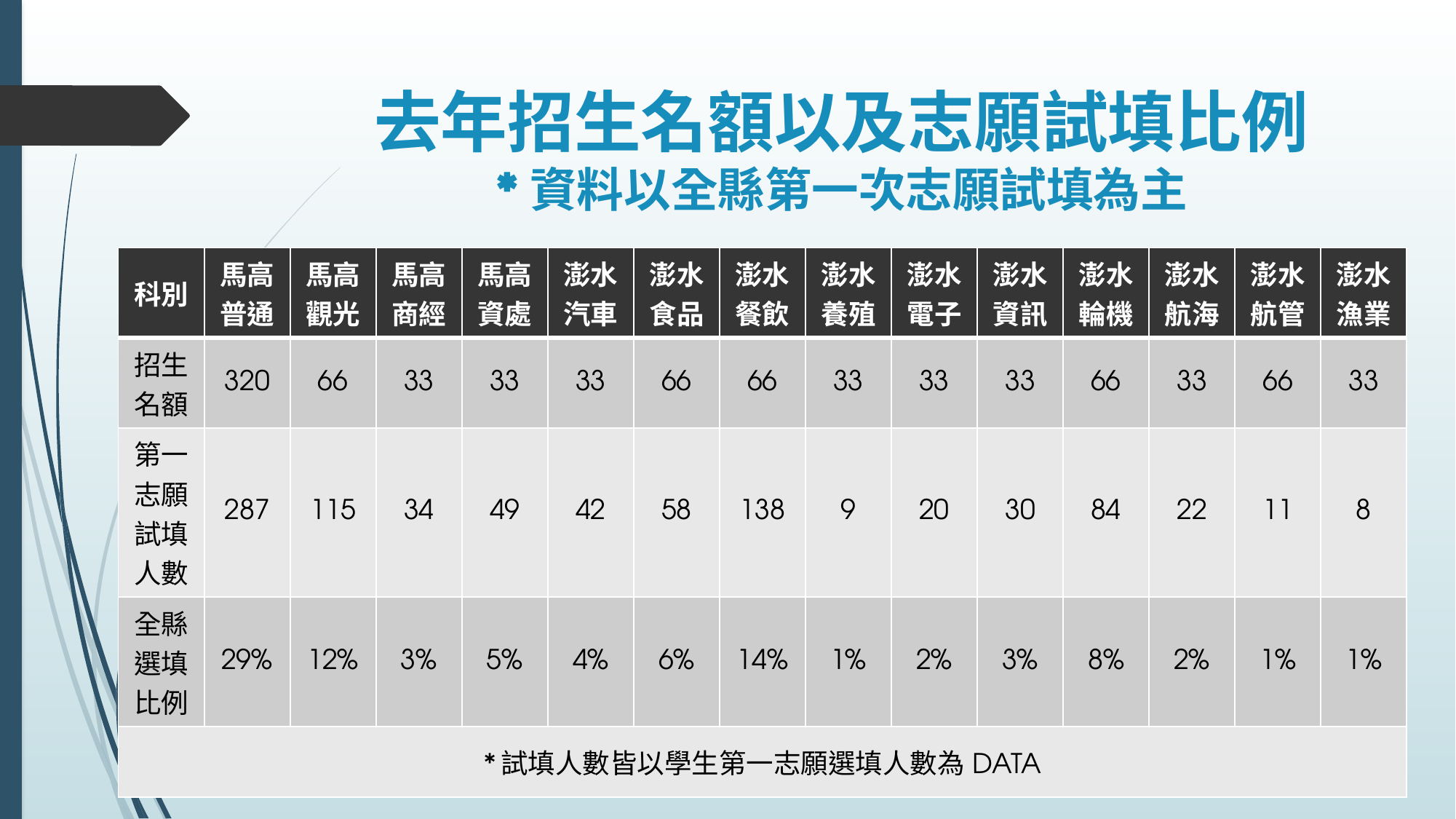

# 去年招生名額以及志願試填比例 *資料以全縣第一次志願試填為主
| 科別 | 馬高普通 | 馬高觀光 | 馬高商經 | 馬高資處 | 澎水汽車 | 澎水食品 | 澎水餐飲 | 澎水養殖 | 澎水電子 | 澎水資訊 | 澎水輪機 | 澎水航海 | 澎水航管 | 澎水漁業 |
| --- | --- | --- | --- | --- | --- | --- | --- | --- | --- | --- | --- | --- | --- | --- |
| 招生名額 | 320 | 66 | 33 | 33 | 33 | 66 | 66 | 33 | 33 | 33 | 66 | 33 | 66 | 33 |
| 第一志願試填人數 | 287 | 115 | 34 | 49 | 42 | 58 | 138 | 9 | 20 | 30 | 84 | 22 | 11 | 8 |
| 全縣選填比例 | 29% | 12% | 3% | 5% | 4% | 6% | 14% | 1% | 2% | 3% | 8% | 2% | 1% | 1% |
| \*試填人數皆以學生第一志願選填人數為DATA |  |  |  |  |  |  |  |  |  |  |  |  |  |  |